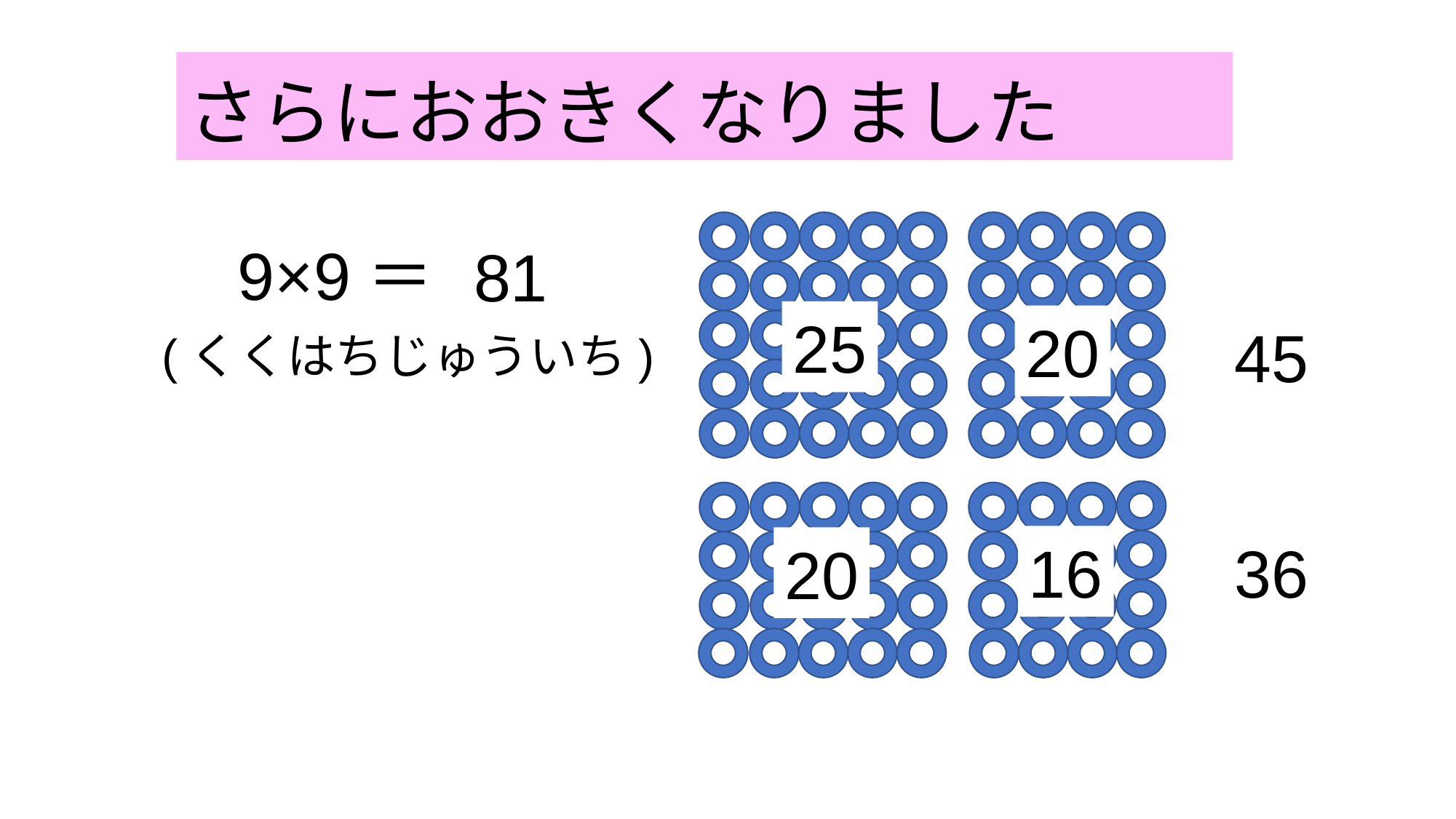

さらにおおきくなりました

9×9＝
81
25
20
45
(くくはちじゅういち)

36
16
20